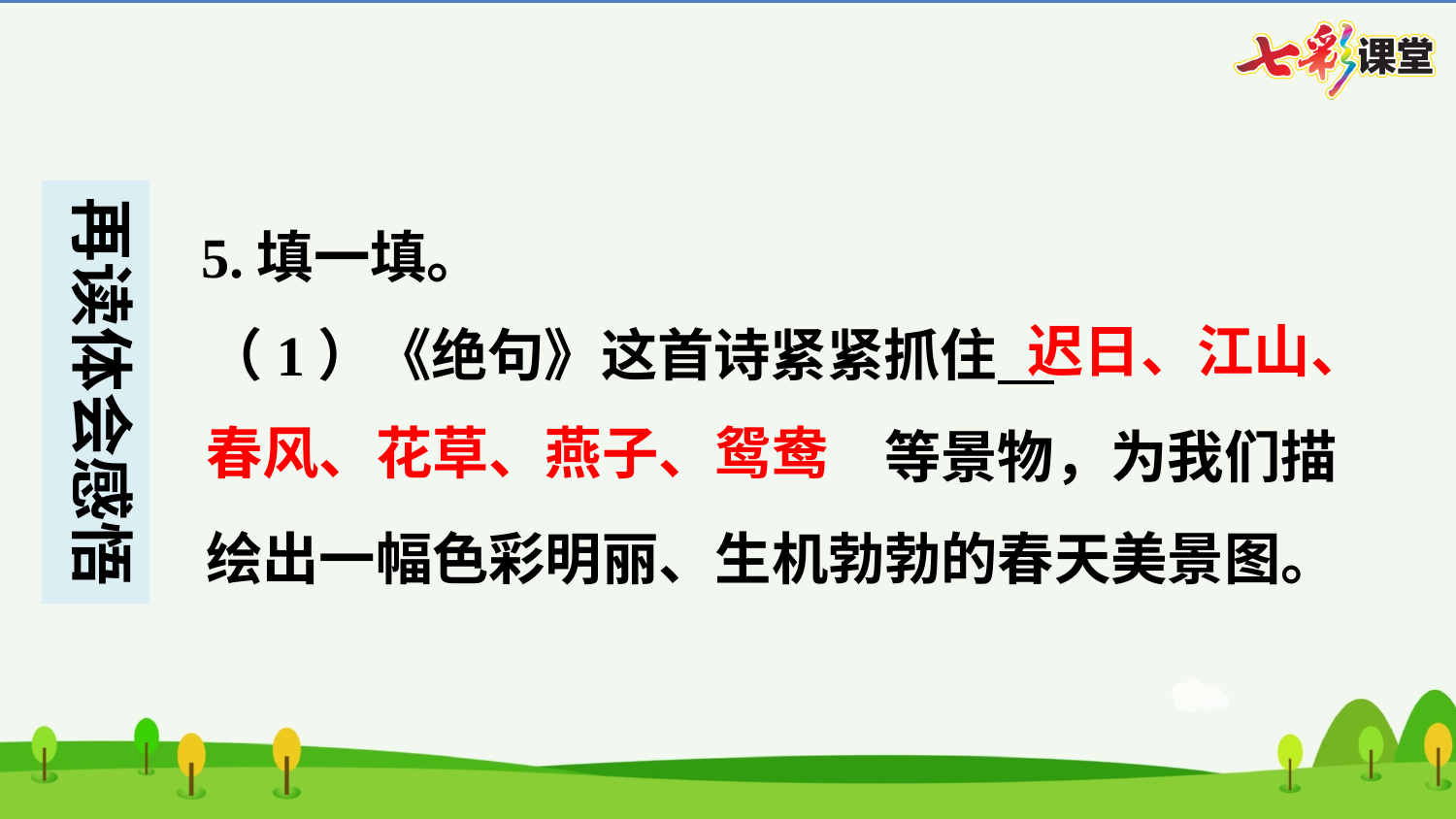

5.填一填。
迟日、江山、
（1）《绝句》这首诗紧紧抓住 　迟日、     江山、春风、花草、燕子、鸳等景物，为我们描绘出一幅色彩明丽、生机勃勃的春天美景图。
春风、花草、燕子、鸳鸯